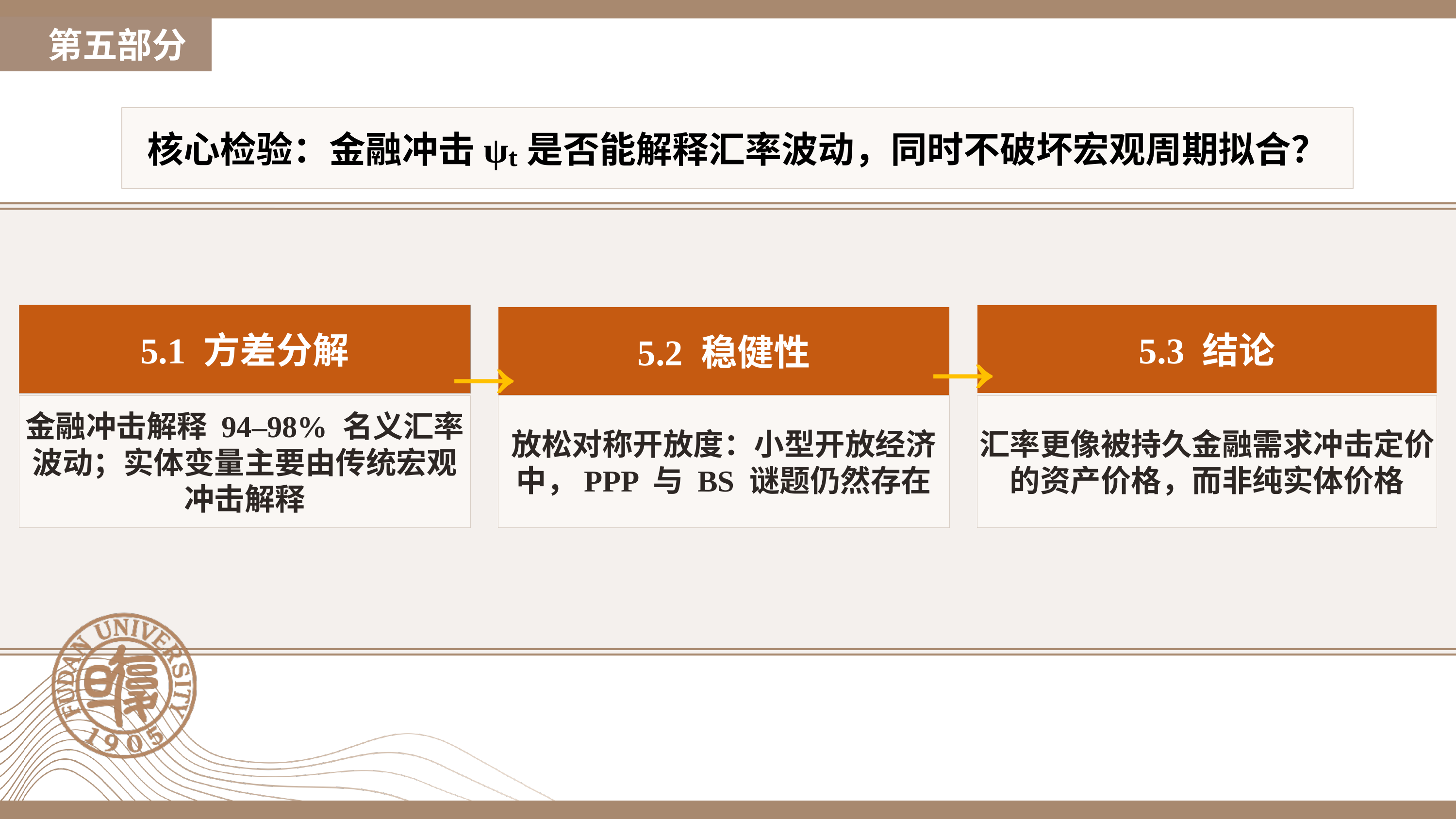

第五部分
核心检验：金融冲击ψₜ是否能解释汇率波动，同时不破坏宏观周期拟合？

→
5.1 方差分解
5.3 结论
5.2 稳健性
→

汇率更像被持久金融需求冲击定价的资产价格，而非纯实体价格
金融冲击解释 94–98% 名义汇率波动；实体变量主要由传统宏观冲击解释
放松对称开放度：小型开放经济中，PPP 与 BS 谜题仍然存在